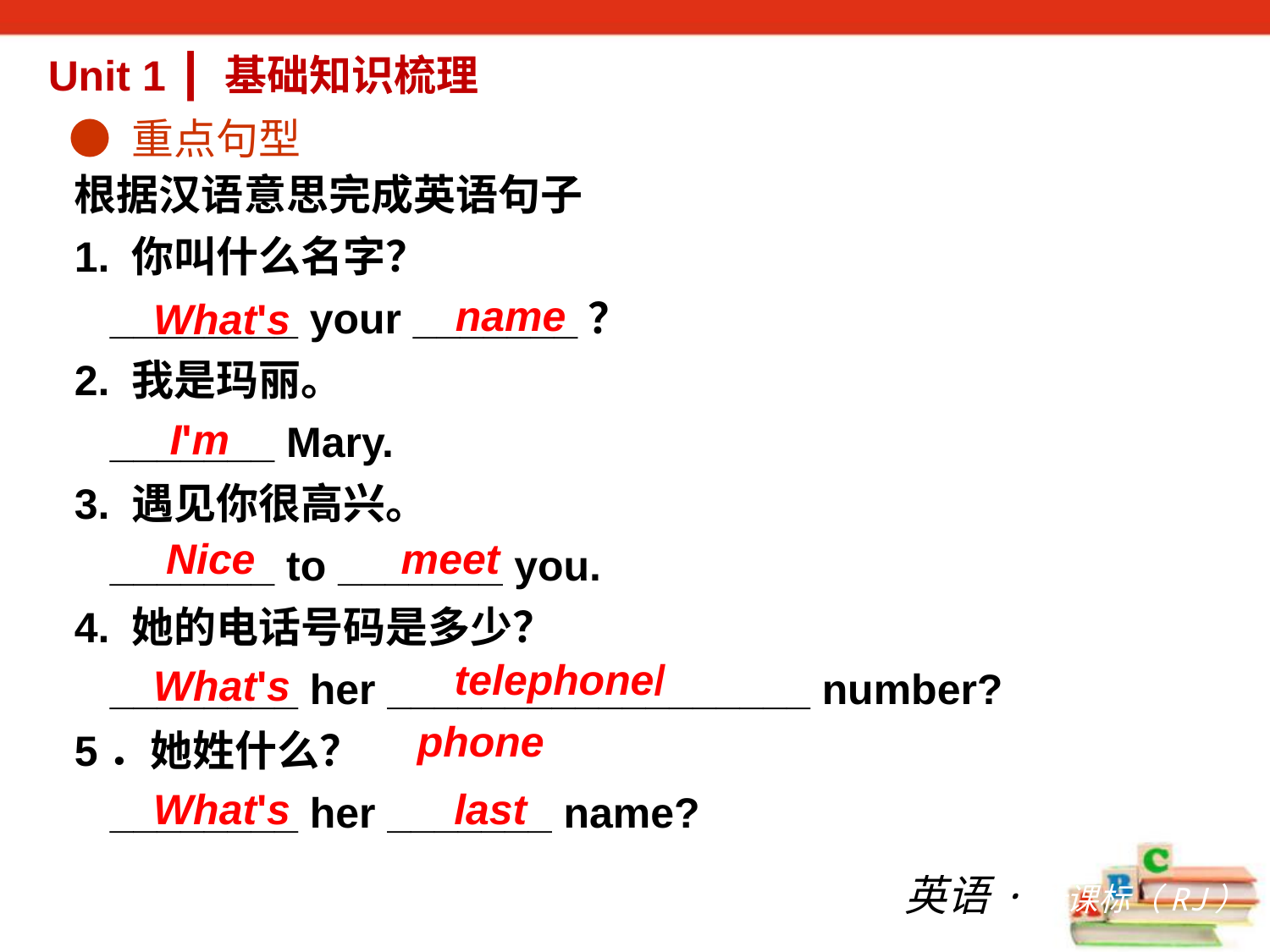

Unit 1 ┃ 基础知识梳理
● 重点句型
根据汉语意思完成英语句子
1. 你叫什么名字？
   ________ your _______？
2. 我是玛丽。
   _______ Mary.
3. 遇见你很高兴。
   _______ to _______ you.
4. 她的电话号码是多少？
   ________ her __________________ number?
5．她姓什么？
   ________ her _______ name?

name
What's
I'm
Nice
meet
telephone/phone
What's
What's
last
英语·新课标（RJ）